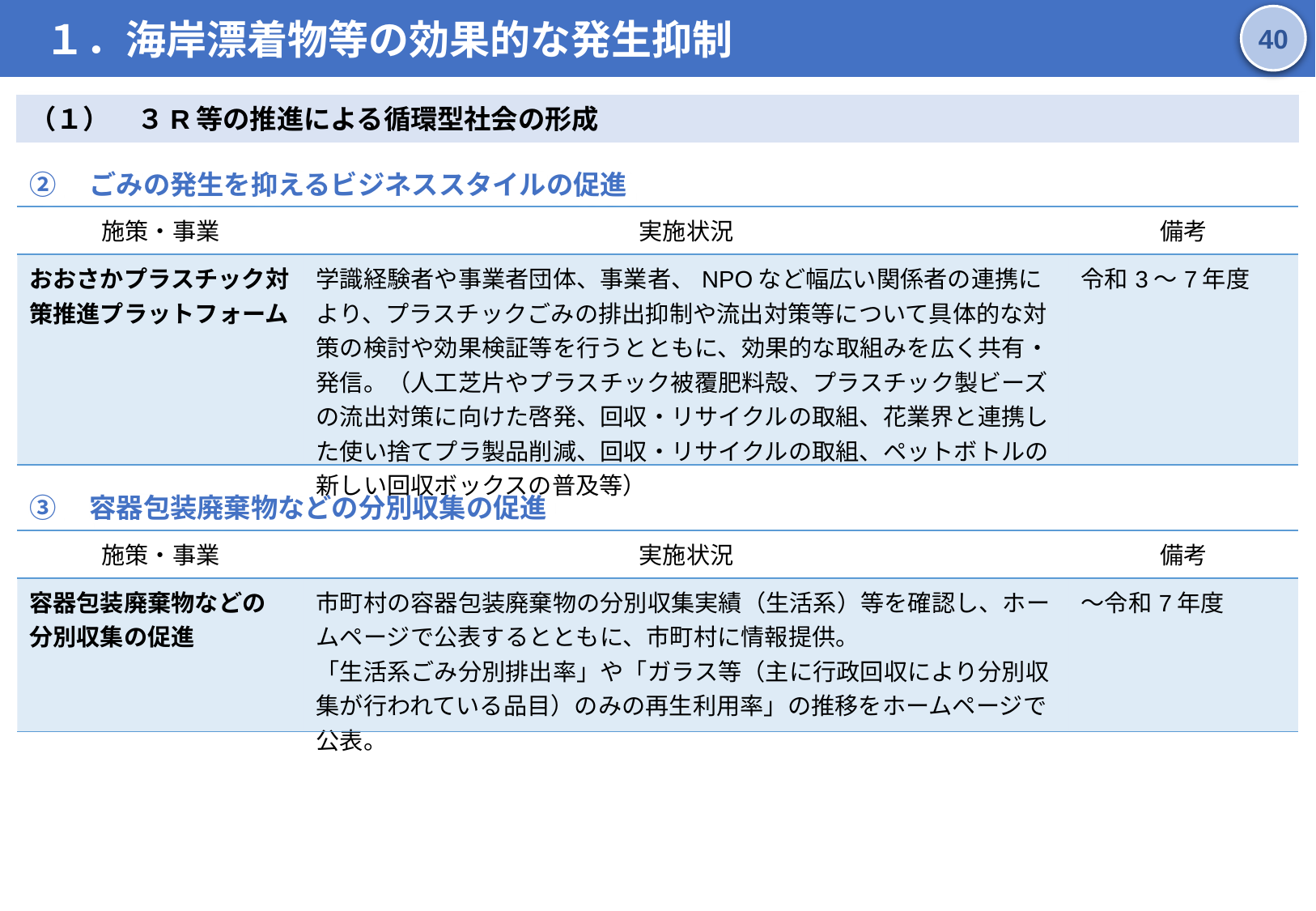

１．海岸漂着物等の効果的な発生抑制
40
（１）　３R等の推進による循環型社会の形成
②　ごみの発生を抑えるビジネススタイルの促進
| 施策・事業 | 実施状況 | 備考 |
| --- | --- | --- |
| おおさかプラスチック対策推進プラットフォーム | 学識経験者や事業者団体、事業者、NPOなど幅広い関係者の連携により、プラスチックごみの排出抑制や流出対策等について具体的な対策の検討や効果検証等を行うとともに、効果的な取組みを広く共有・発信。（人工芝片やプラスチック被覆肥料殻、プラスチック製ビーズの流出対策に向けた啓発、回収・リサイクルの取組、花業界と連携した使い捨てプラ製品削減、回収・リサイクルの取組、ペットボトルの新しい回収ボックスの普及等） | 令和3～7年度 |
③　容器包装廃棄物などの分別収集の促進
| 施策・事業 | 実施状況 | 備考 |
| --- | --- | --- |
| 容器包装廃棄物などの 分別収集の促進 | 市町村の容器包装廃棄物の分別収集実績（生活系）等を確認し、ホームページで公表するとともに、市町村に情報提供。 「生活系ごみ分別排出率」や「ガラス等（主に行政回収により分別収集が行われている品目）のみの再生利用率」の推移をホームページで公表。 | ～令和7年度 |